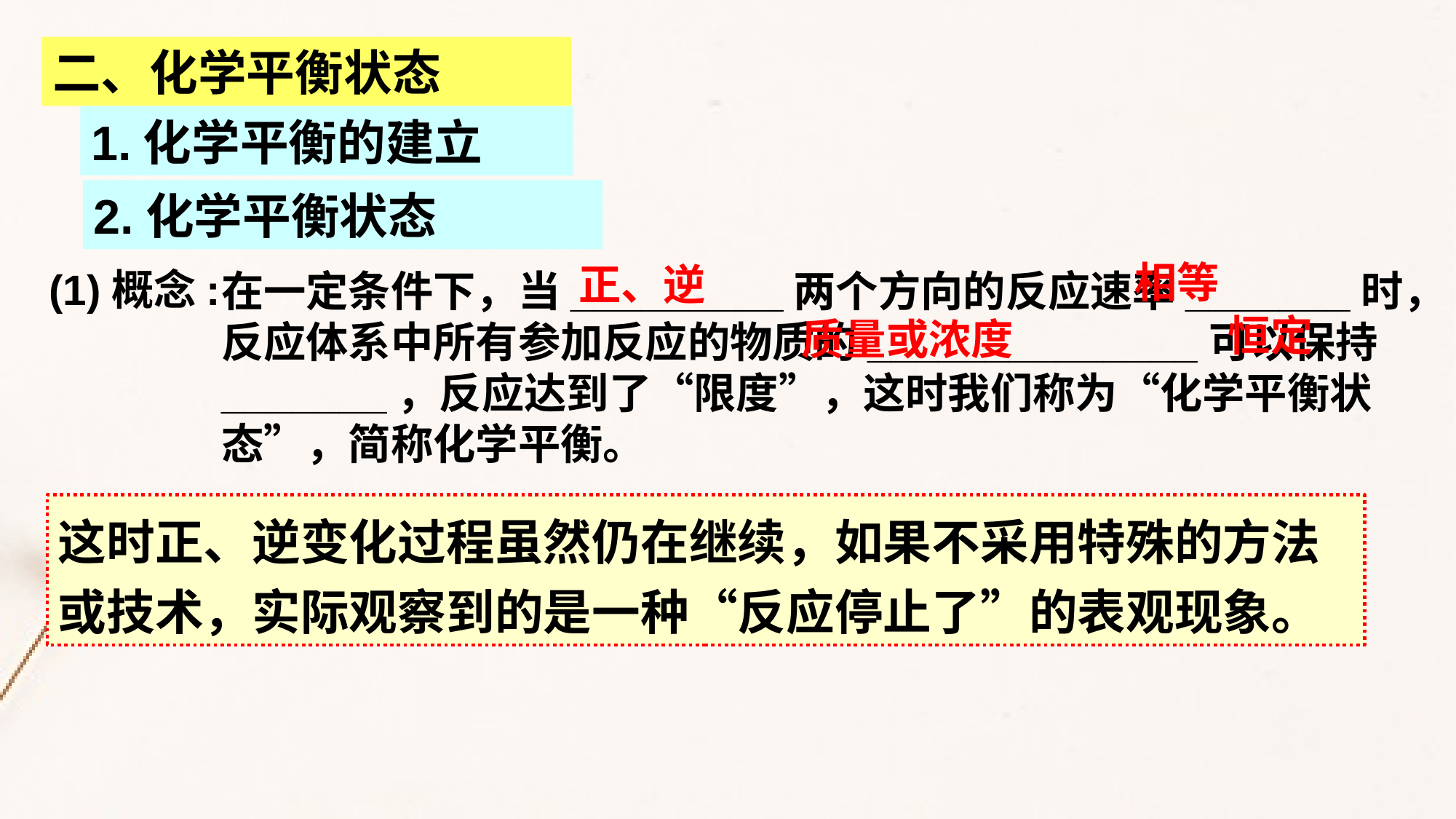

二、化学平衡状态
1.化学平衡的建立
2.化学平衡状态
相等
正、逆
(1)概念:
在一定条件下，当_________两个方向的反应速率_______时，反应体系中所有参加反应的物质的______________可以保持_______，反应达到了“限度”，这时我们称为“化学平衡状态”，简称化学平衡。
恒定
质量或浓度
这时正、逆变化过程虽然仍在继续，如果不采用特殊的方法或技术，实际观察到的是一种“反应停止了”的表观现象。